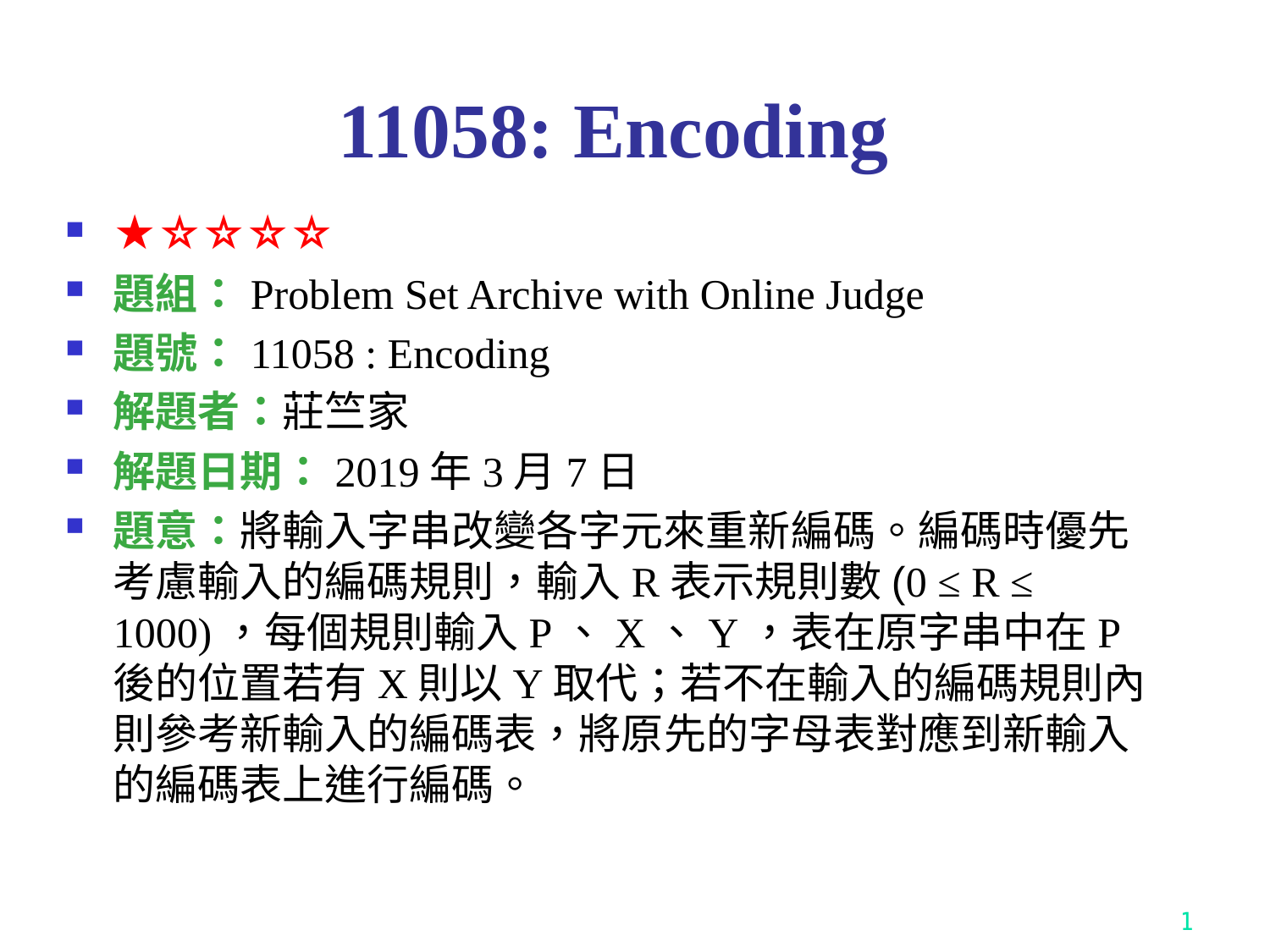

# 11058: Encoding
★☆☆☆☆
題組：Problem Set Archive with Online Judge
題號：11058 : Encoding
解題者：莊竺家
解題日期：2019年3月7日
題意：將輸入字串改變各字元來重新編碼。編碼時優先考慮輸入的編碼規則，輸入R表示規則數(0 ≤ R ≤ 1000)，每個規則輸入P、X、Y，表在原字串中在P後的位置若有X則以Y取代；若不在輸入的編碼規則內則參考新輸入的編碼表，將原先的字母表對應到新輸入的編碼表上進行編碼。
1